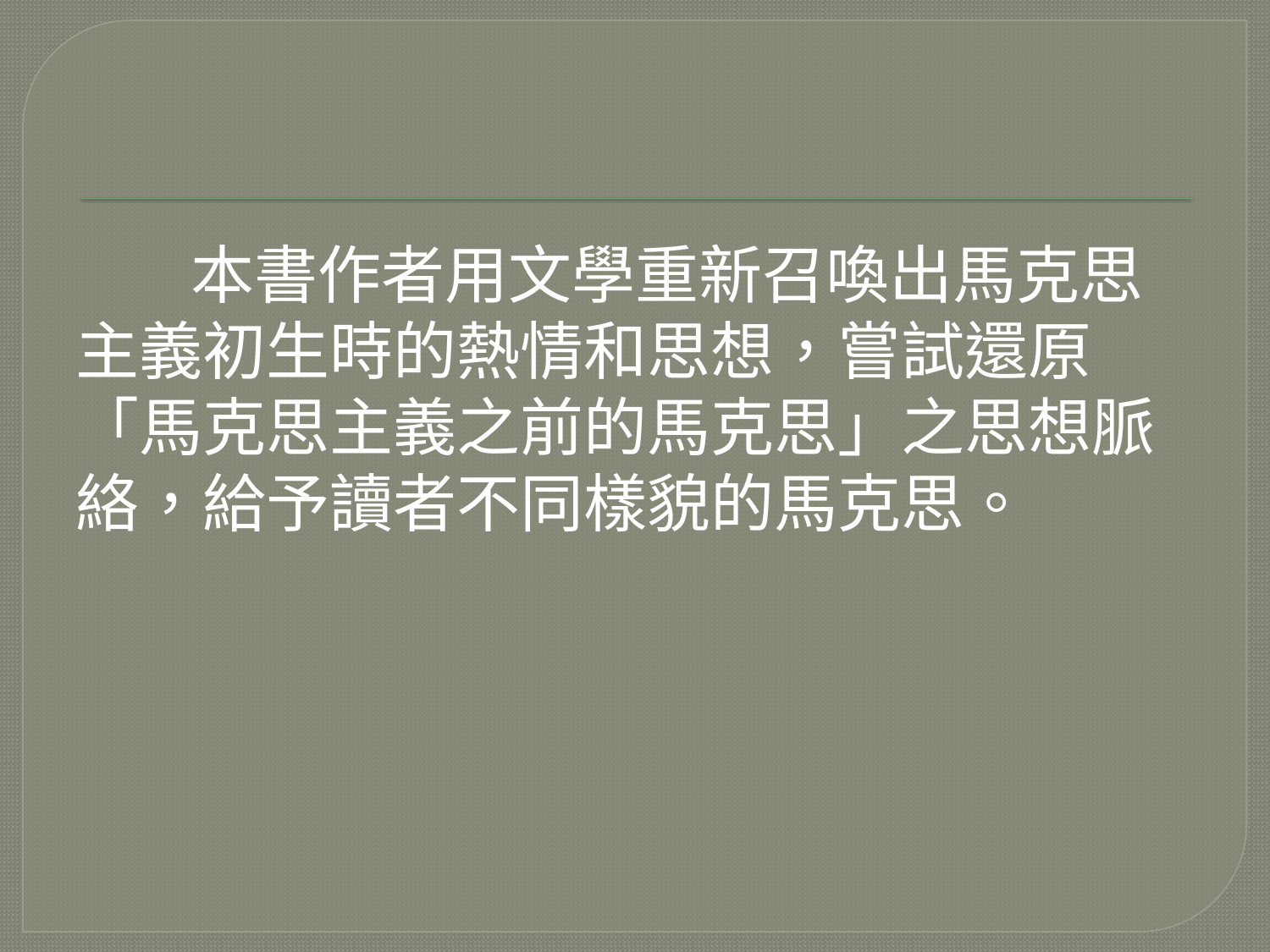

#
        本書作者用文學重新召喚出馬克思主義初生時的熱情和思想，嘗試還原「馬克思主義之前的馬克思」之思想脈絡，給予讀者不同樣貌的馬克思。